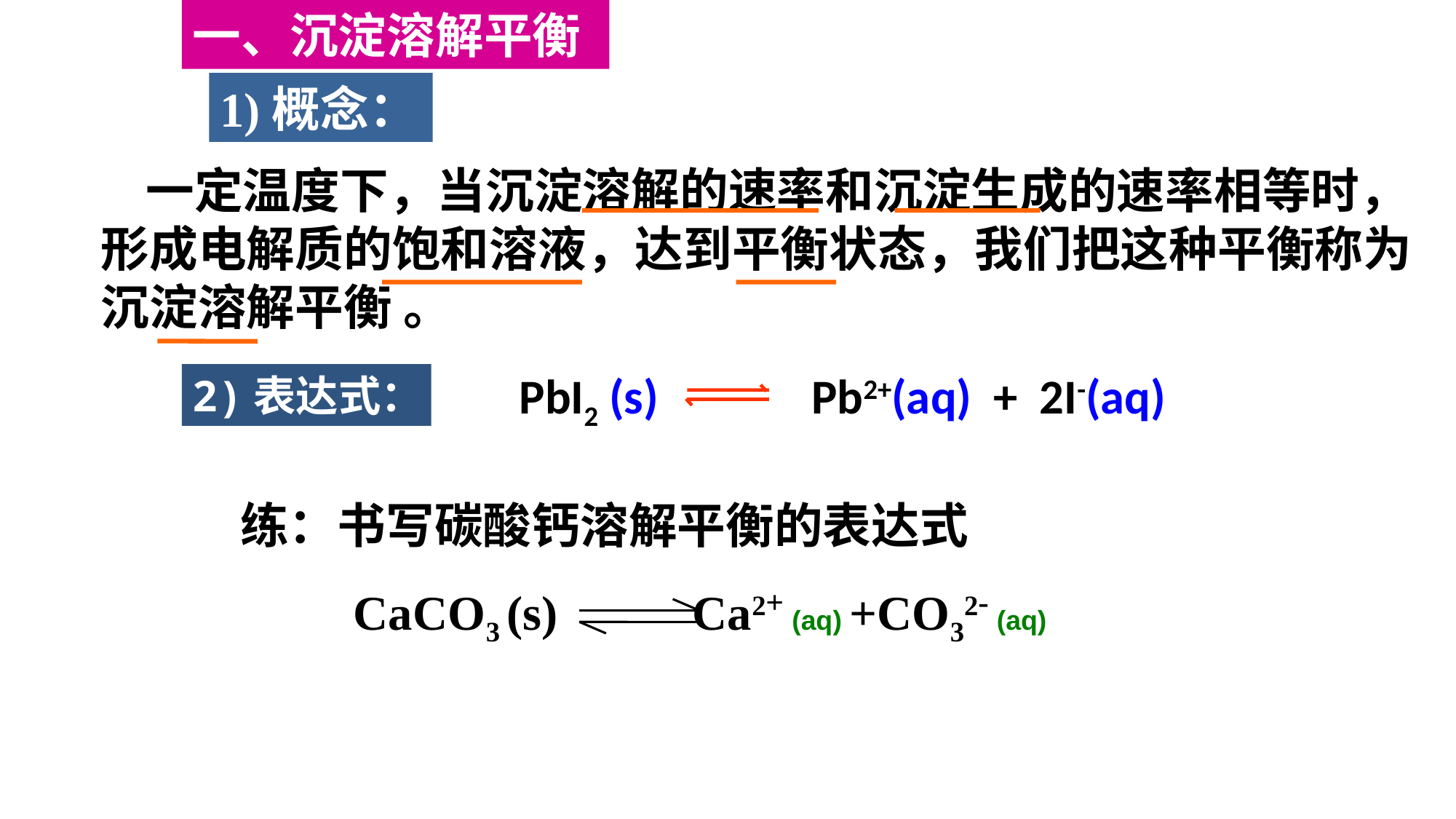

一、沉淀溶解平衡
1)概念：
   一定温度下，当沉淀溶解的速率和沉淀生成的速率相等时，形成电解质的饱和溶液，达到平衡状态，我们把这种平衡称为沉淀溶解平衡 。

PbI2 (s)              Pb2+(aq)  +  2I-(aq)

2)表达式：
练：书写碳酸钙溶解平衡的表达式
CaCO3 (s)           Ca2+ (aq) +CO32- (aq)